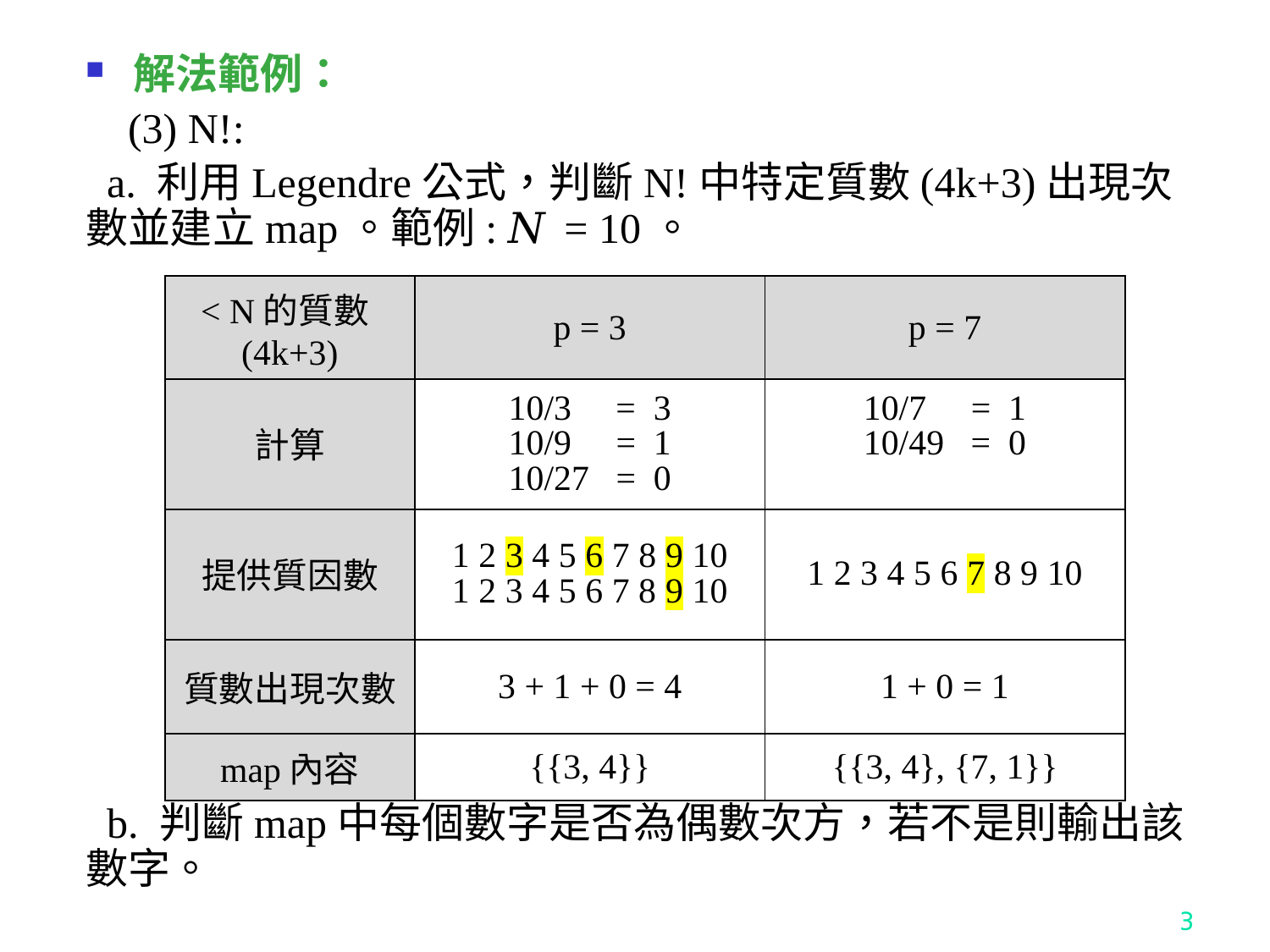

解法範例：
    (3) N!:
  a. 利用Legendre公式，判斷N!中特定質數(4k+3)出現次數並建立map。範例: 𝑁 = 10。

  b. 判斷map中每個數字是否為偶數次方，若不是則輸出該數字。
| < N的質數(4k+3) | p = 3 | p = 7 |
| --- | --- | --- |
| 計算 | 10/3 = 3 10/9 = 1 10/27 = 0 | 10/7 = 1 10/49 = 0 |
| 提供質因數 | 1 2 3 4 5 6 7 8 9 10 1 2 3 4 5 6 7 8 9 10 | 1 2 3 4 5 6 7 8 9 10 |
| 質數出現次數 | 3 + 1 + 0 = 4 | 1 + 0 = 1 |
| map內容 | {{3, 4}} | {{3, 4}, {7, 1}} |
3